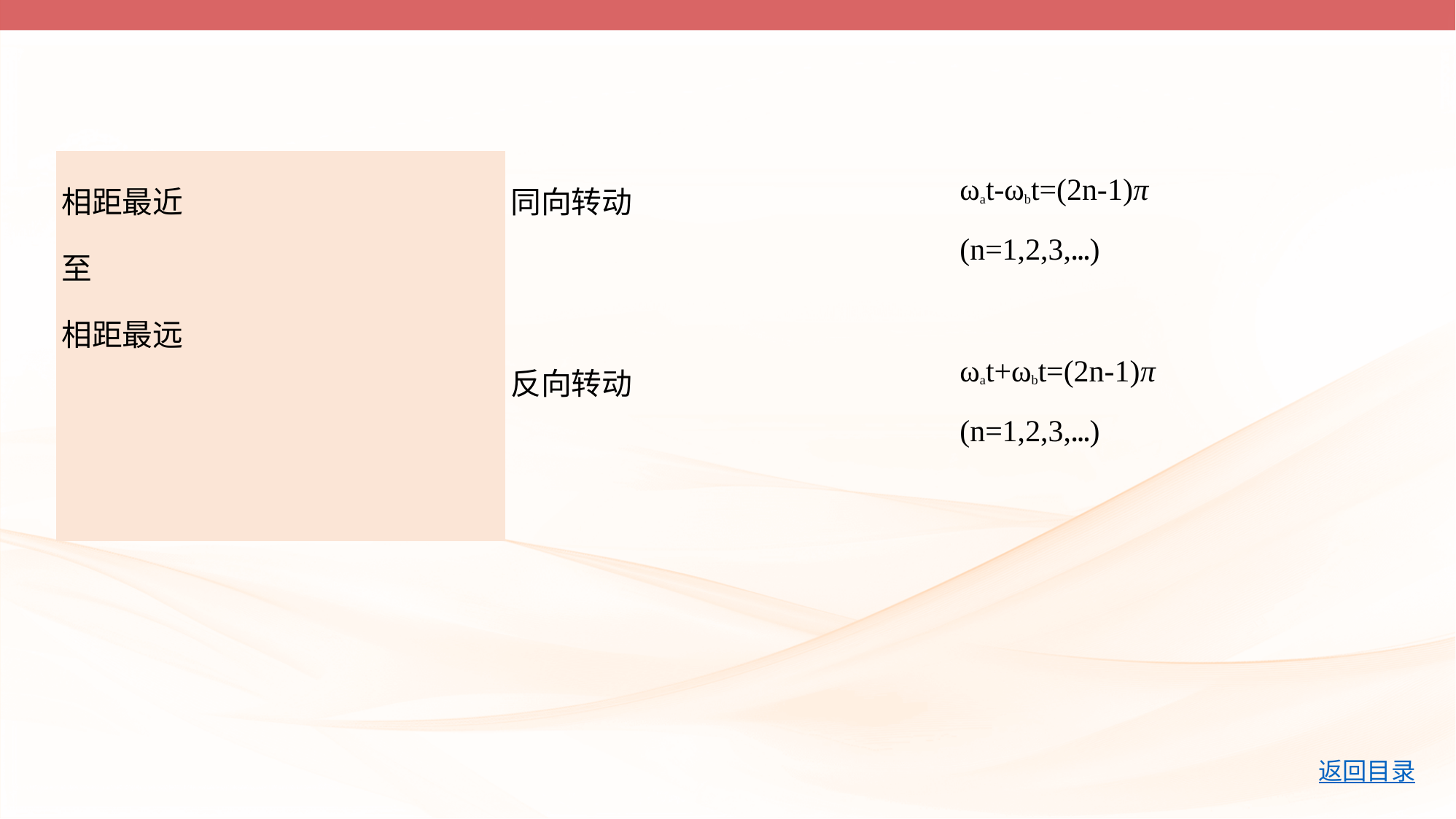

| 相距最近 至 相距最远 | 同向转动 | ωat-ωbt=(2n-1)π (n=1,2,3,…) |
| --- | --- | --- |
|  | 反向转动 | ωat+ωbt=(2n-1)π (n=1,2,3,…) |